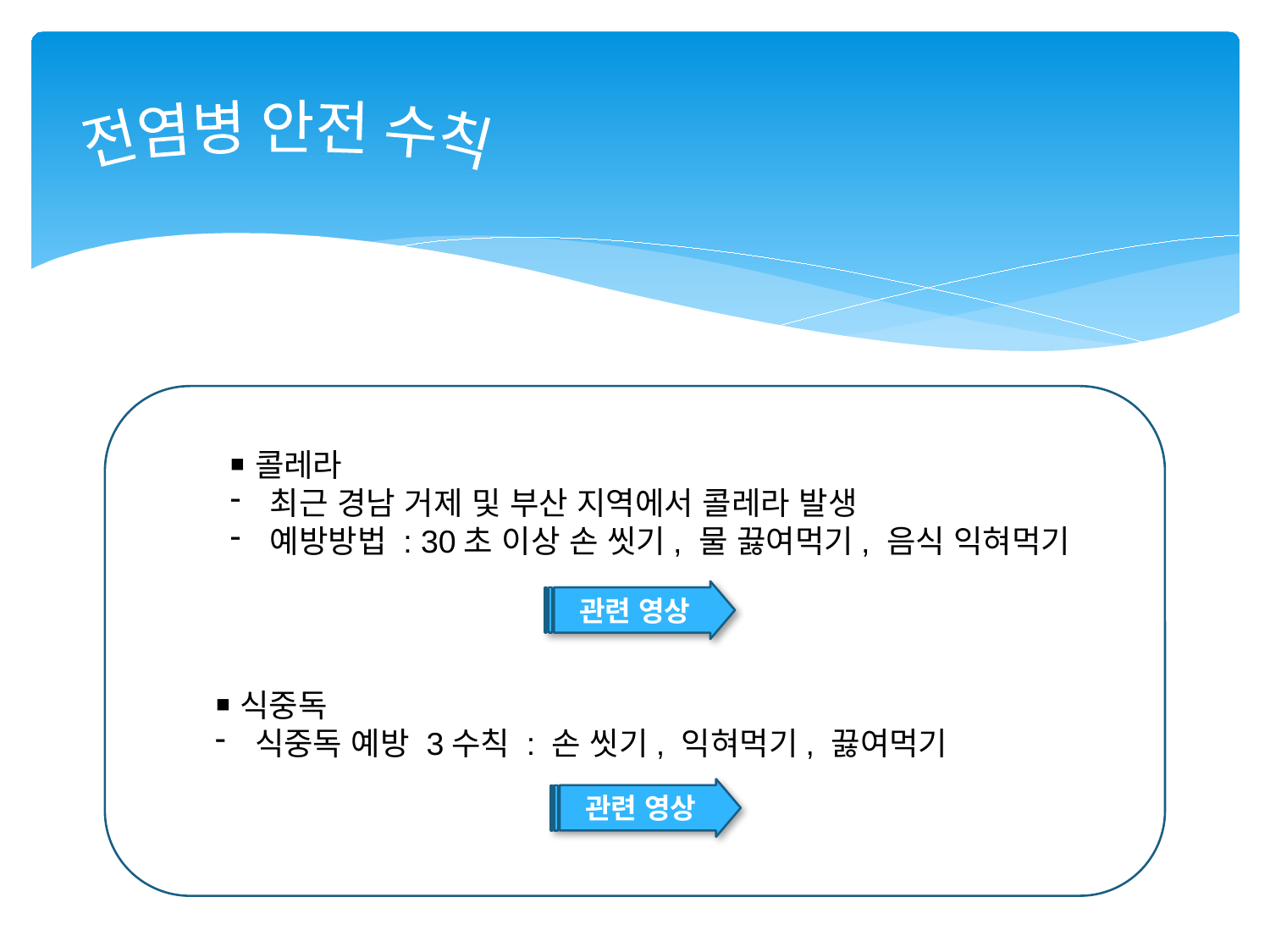

전염병 안전 수칙

￭ 콜레라
최근 경남 거제 및 부산 지역에서 콜레라 발생
예방방법 : 30초 이상 손 씻기, 물 끓여먹기, 음식 익혀먹기
관련 영상
￭ 식중독
식중독 예방 3수칙 : 손 씻기, 익혀먹기, 끓여먹기
관련 영상